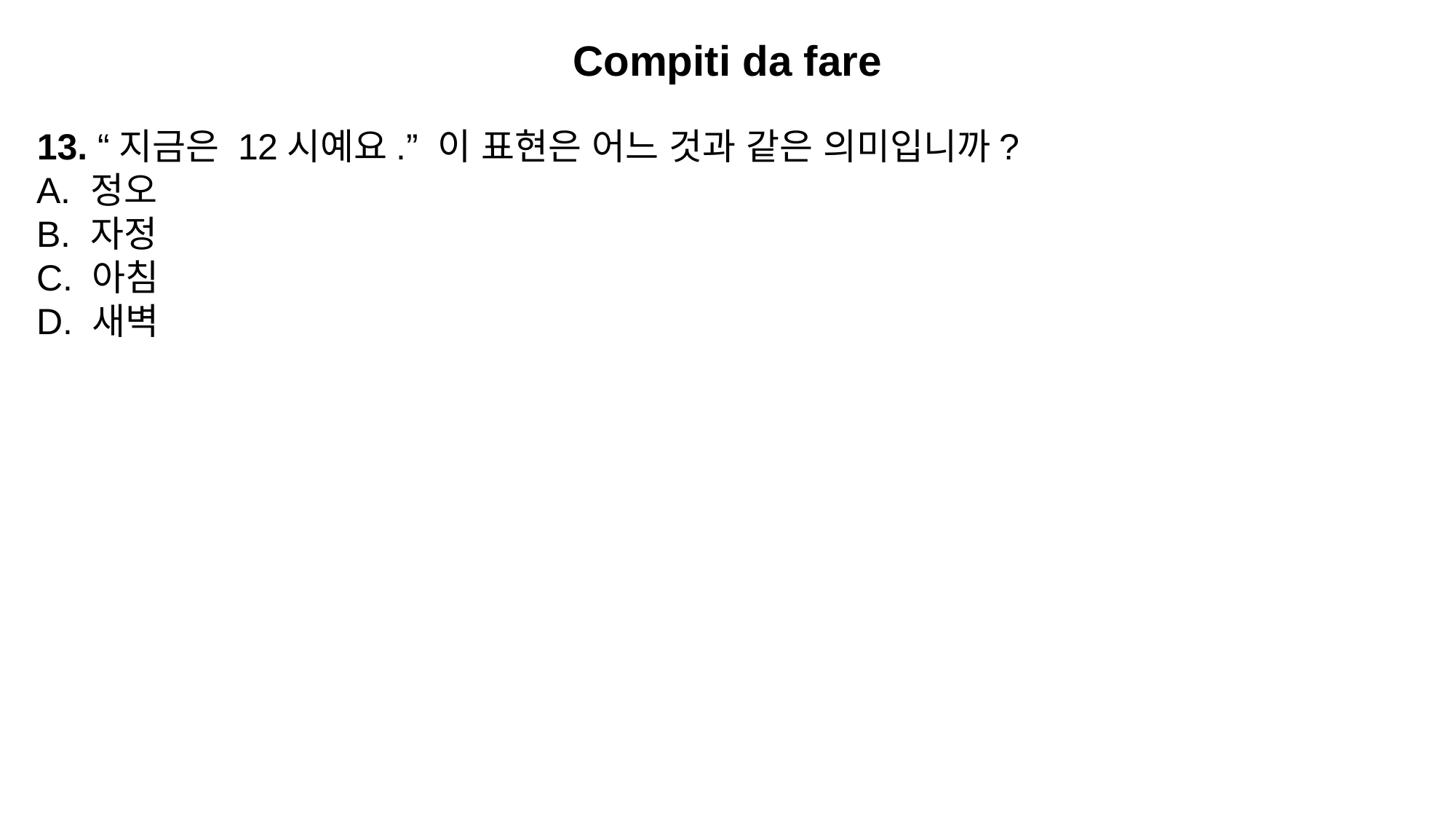

Compiti da fare
13. “지금은 12시예요.” 이 표현은 어느 것과 같은 의미입니까?
A. 정오
B. 자정
C. 아침
D. 새벽